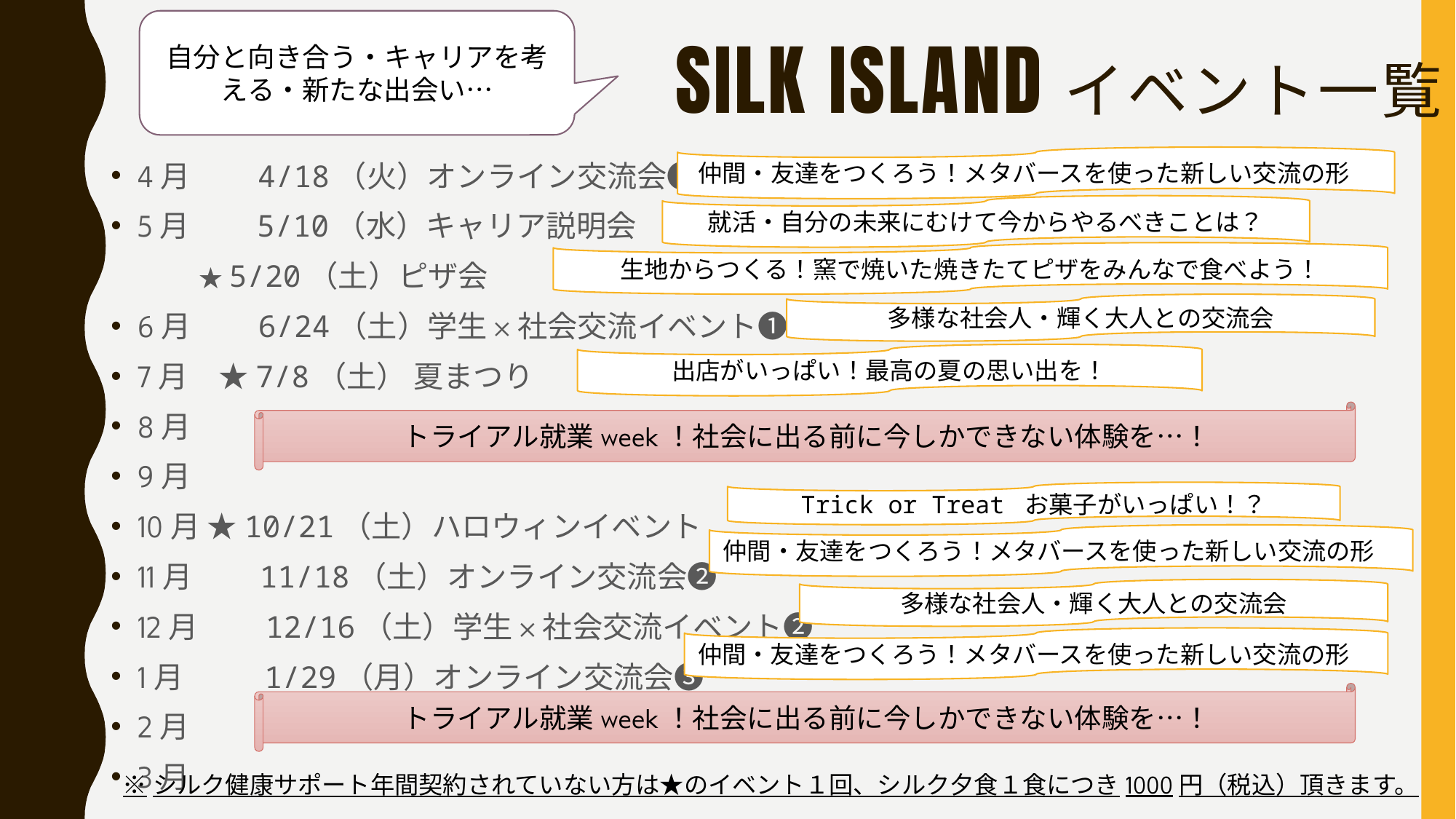

自分と向き合う・キャリアを考える・新たな出会い…
# Silk islandイベント一覧
仲間・友達をつくろう！メタバースを使った新しい交流の形
4月　　4/18（火）オンライン交流会❶
5月　　5/10（水）キャリア説明会
　　　   ★5/20（土）ピザ会
6月　　6/24（土）学生×社会交流イベント❶
7月　★7/8（土） 夏まつり
8月
9月
10月 ★10/21（土）ハロウィンイベント
11月　　11/18（土）オンライン交流会❷
12月　　12/16（土）学生×社会交流イベント❷
1月　  　1/29（月）オンライン交流会❸
2月
3月
就活・自分の未来にむけて今からやるべきことは？
生地からつくる！窯で焼いた焼きたてピザをみんなで食べよう！
多様な社会人・輝く大人との交流会
出店がいっぱい！最高の夏の思い出を！
トライアル就業week！社会に出る前に今しかできない体験を…！
Trick or Treat お菓子がいっぱい！？
仲間・友達をつくろう！メタバースを使った新しい交流の形
多様な社会人・輝く大人との交流会
仲間・友達をつくろう！メタバースを使った新しい交流の形
トライアル就業week！社会に出る前に今しかできない体験を…！
※シルク健康サポート年間契約されていない方は★のイベント１回、シルク夕食１食につき1000円（税込）頂きます。